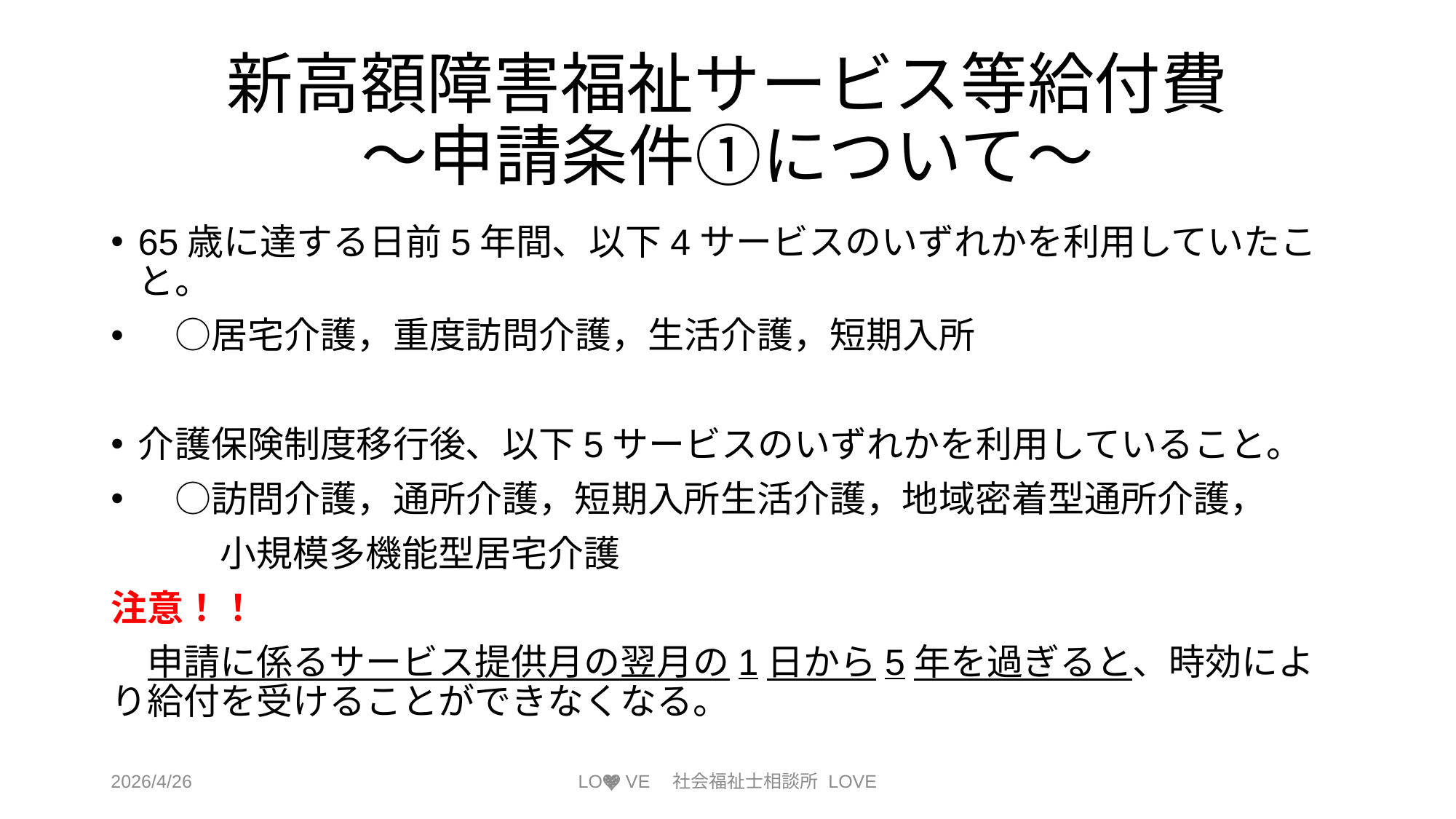

# 新高額障害福祉サービス等給付費 ～申請条件①について～
65歳に達する日前5年間、以下4サービスのいずれかを利用していたこと。
　○居宅介護，重度訪問介護，生活介護，短期入所

介護保険制度移行後、以下5サービスのいずれかを利用していること。
　○訪問介護，通所介護，短期入所生活介護，地域密着型通所介護，
　　　小規模多機能型居宅介護
注意！！
　申請に係るサービス提供月の翌月の1日から5年を過ぎると、時効により給付を受けることができなくなる。
2026/4/26
LO💖 VE　社会福祉士相談所 LOVE